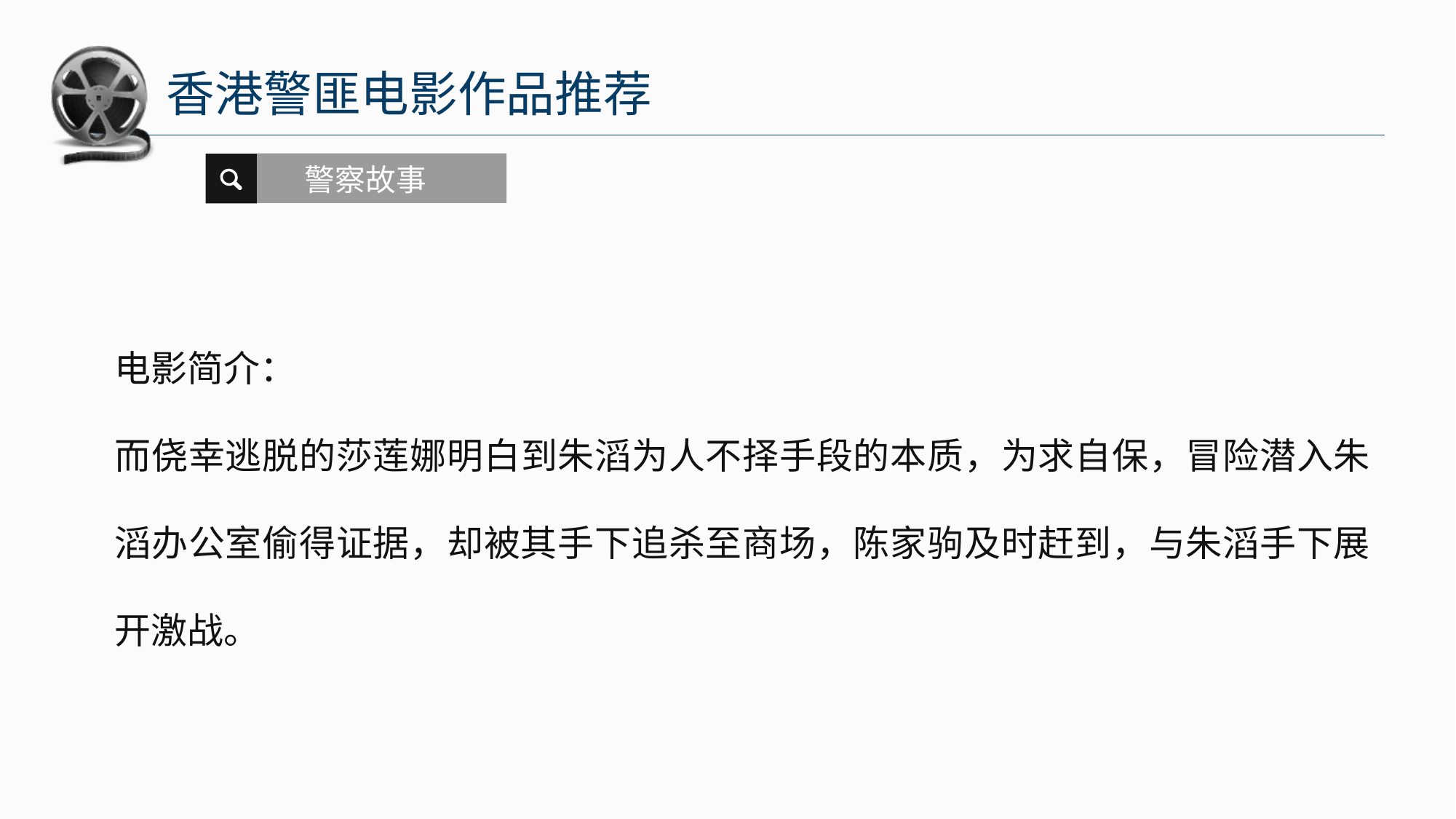

香港警匪电影作品推荐

警察故事
电影简介：
而侥幸逃脱的莎莲娜明白到朱滔为人不择手段的本质，为求自保，冒险潜入朱滔办公室偷得证据，却被其手下追杀至商场，陈家驹及时赶到，与朱滔手下展开激战。